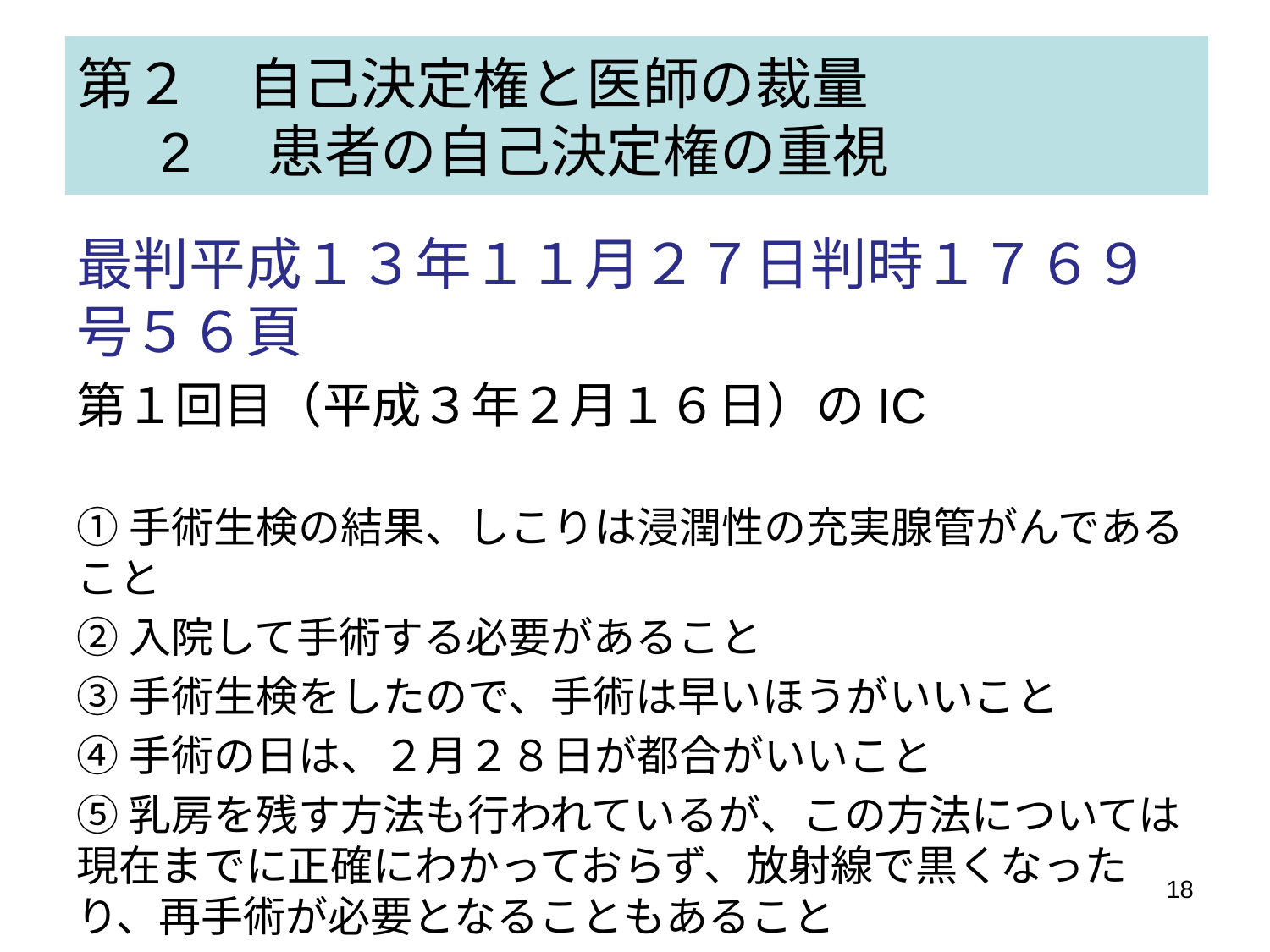

# 第２　自己決定権と医師の裁量 　 2    患者の自己決定権の重視
最判平成１３年１１月２７日判時１７６９号５６頁
第１回目（平成３年２月１６日）のIC

①手術生検の結果、しこりは浸潤性の充実腺管がんであること
②入院して手術する必要があること
③手術生検をしたので、手術は早いほうがいいこと
④手術の日は、２月２８日が都合がいいこと
⑤乳房を残す方法も行われているが、この方法については現在までに正確にわかっておらず、放射線で黒くなったり、再手術が必要となることもあること

18